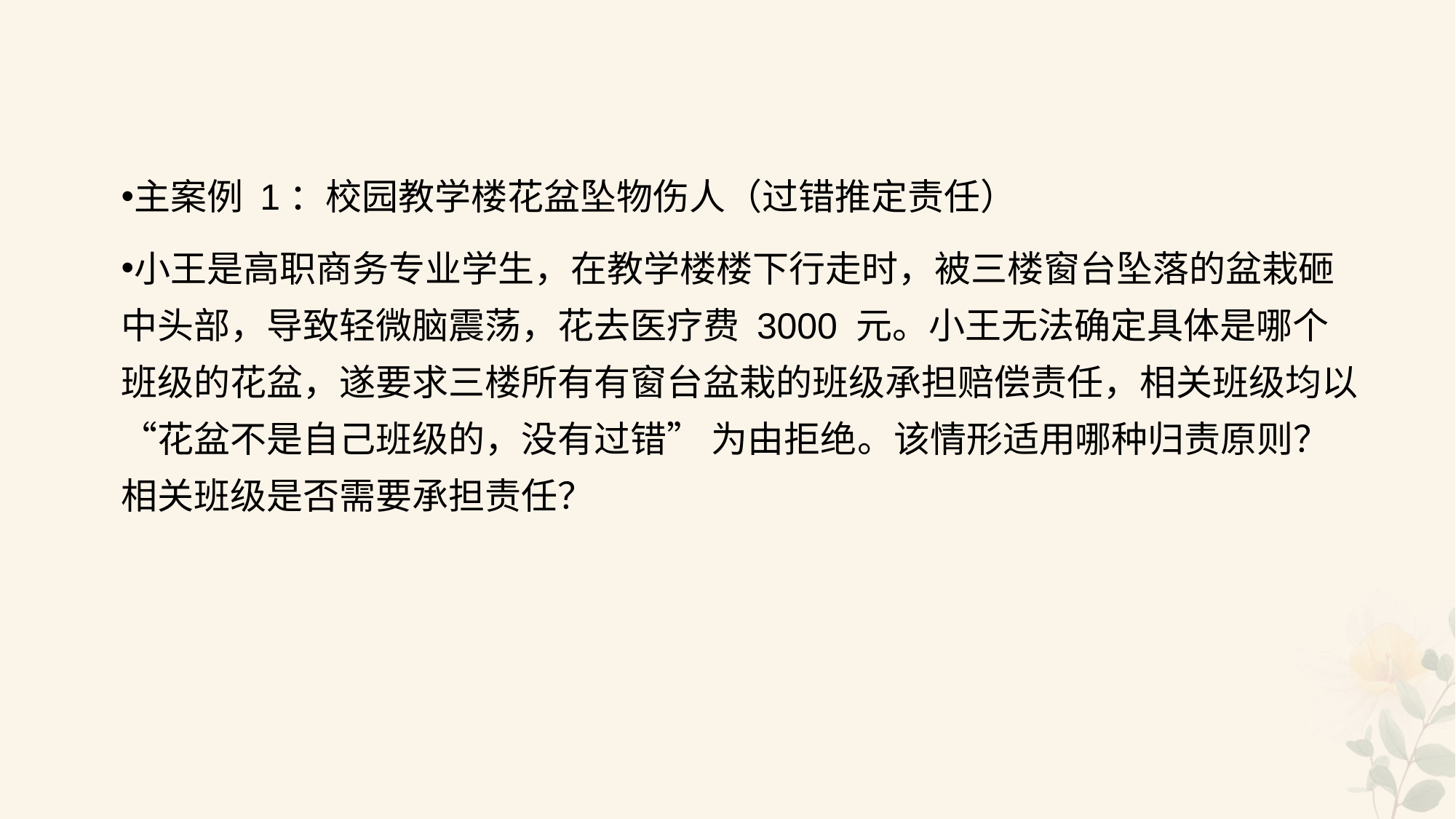

#
主案例 1：校园教学楼花盆坠物伤人（过错推定责任）
小王是高职商务专业学生，在教学楼楼下行走时，被三楼窗台坠落的盆栽砸中头部，导致轻微脑震荡，花去医疗费 3000 元。小王无法确定具体是哪个班级的花盆，遂要求三楼所有有窗台盆栽的班级承担赔偿责任，相关班级均以 “花盆不是自己班级的，没有过错” 为由拒绝。该情形适用哪种归责原则？相关班级是否需要承担责任？